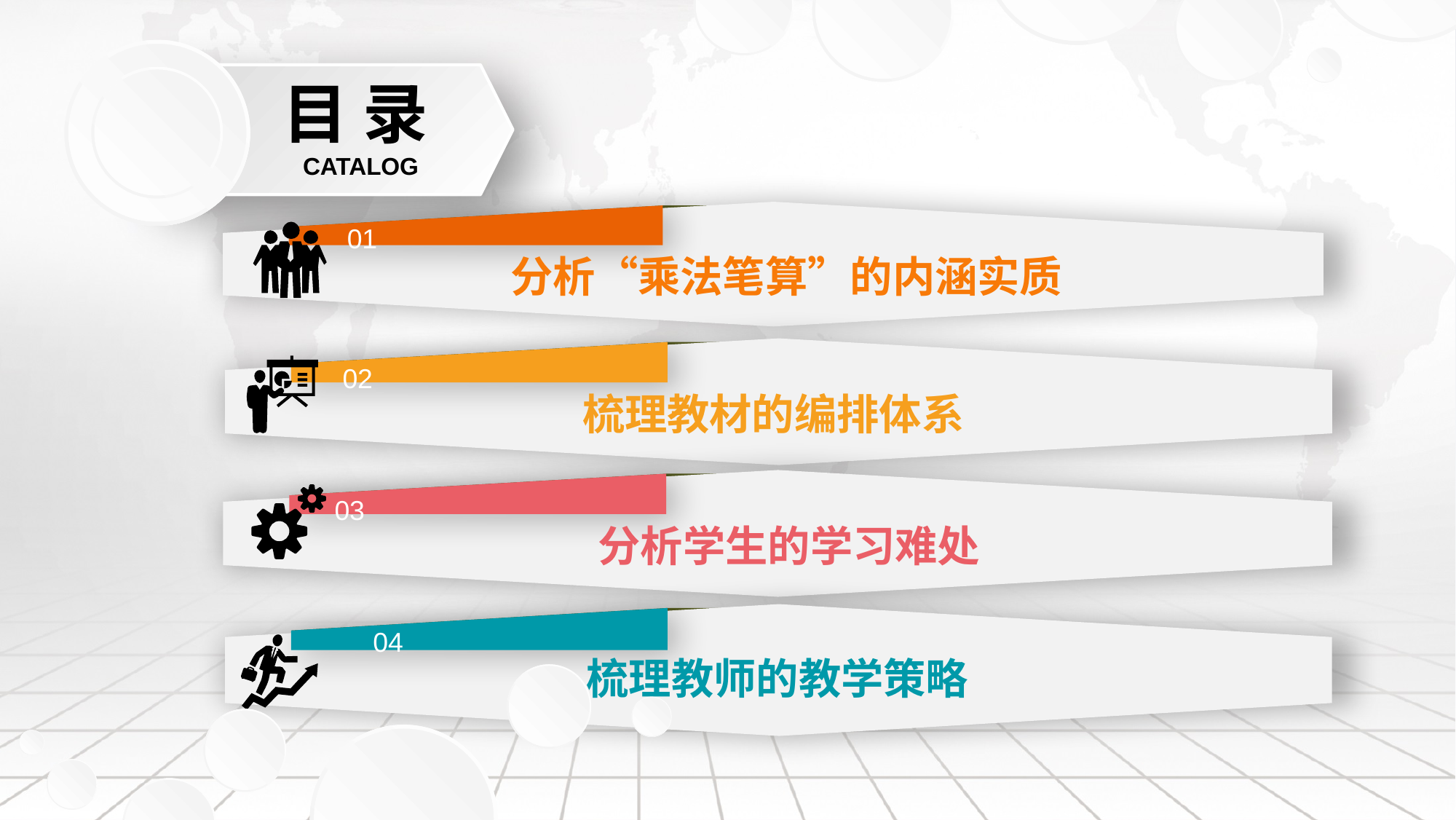

目 录

CATALOG

01

分析“乘法笔算”的内涵实质

02

梳理教材的编排体系

03

分析学生的学习难处

04

梳理教师的教学策略